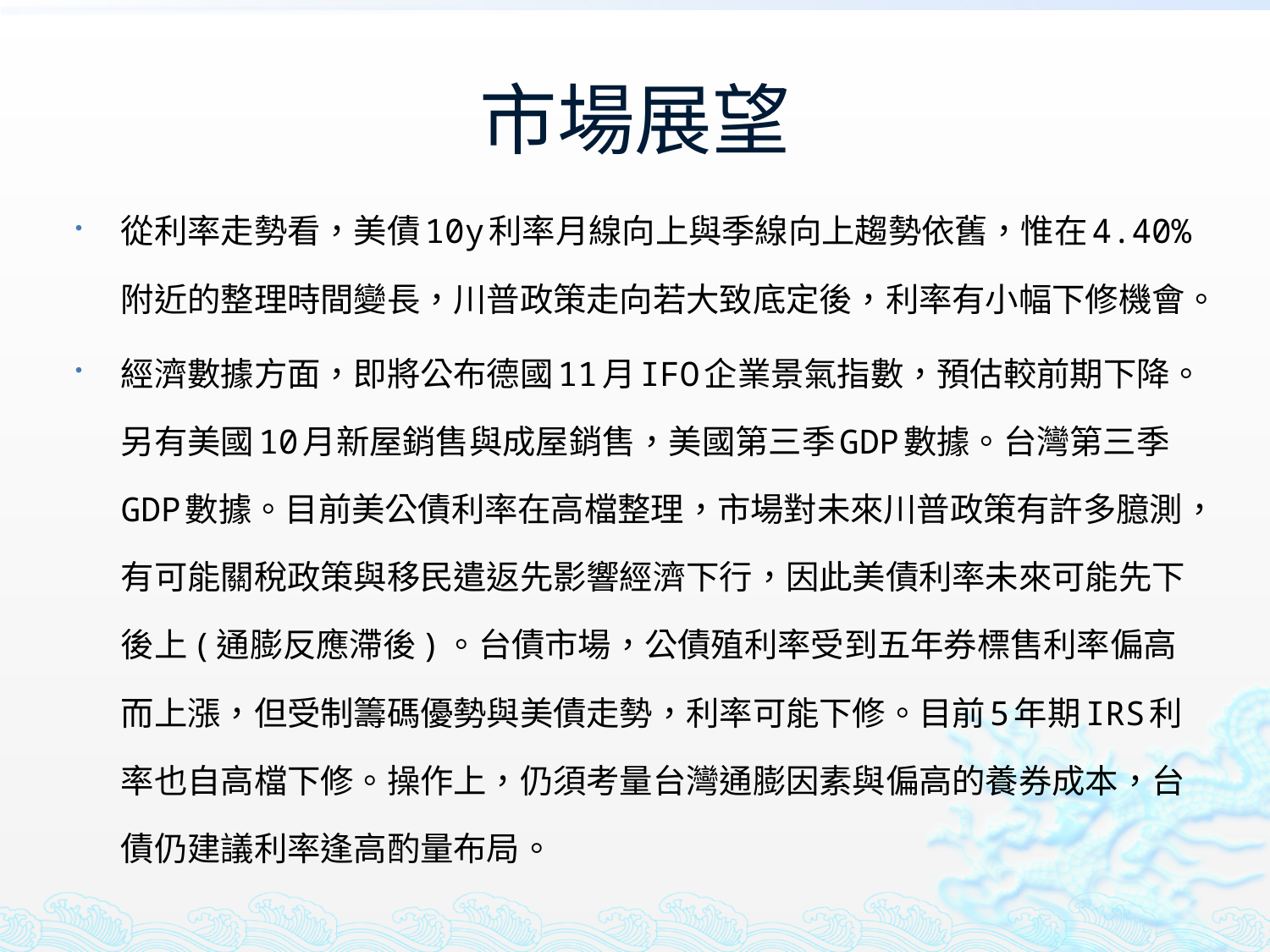

# 市場展望
從利率走勢看，美債10y利率月線向上與季線向上趨勢依舊，惟在4.40%附近的整理時間變長，川普政策走向若大致底定後，利率有小幅下修機會。
經濟數據方面，即將公布德國11月IFO企業景氣指數，預估較前期下降。另有美國10月新屋銷售與成屋銷售，美國第三季GDP數據。台灣第三季GDP數據。目前美公債利率在高檔整理，市場對未來川普政策有許多臆測，有可能關稅政策與移民遣返先影響經濟下行，因此美債利率未來可能先下後上(通膨反應滯後)。台債市場，公債殖利率受到五年券標售利率偏高而上漲，但受制籌碼優勢與美債走勢，利率可能下修。目前5年期IRS利率也自高檔下修。操作上，仍須考量台灣通膨因素與偏高的養券成本，台債仍建議利率逢高酌量布局。